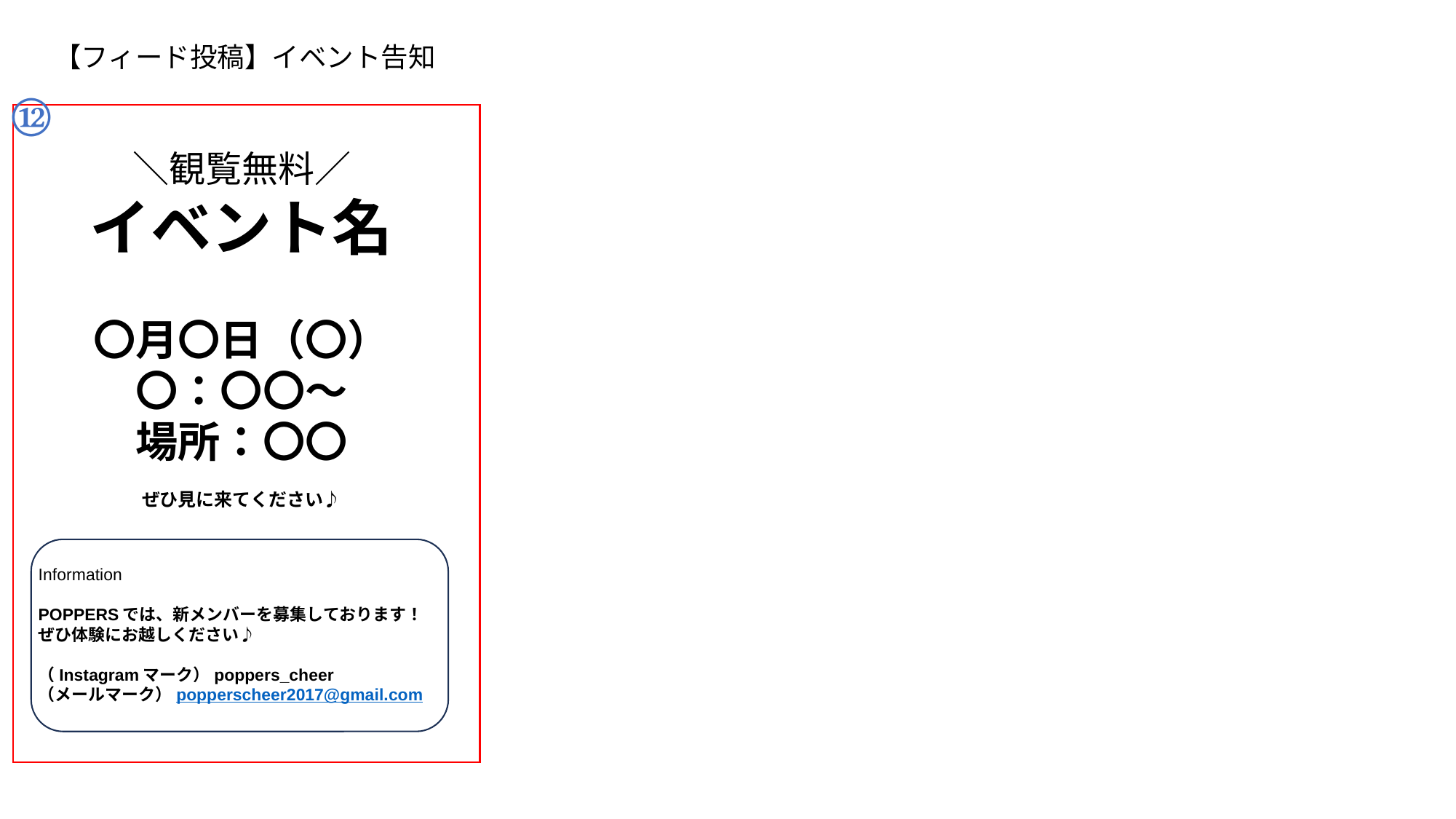

【フィード投稿】イベント告知
⑫

＼観覧無料／
イベント名

〇月〇日（〇）
〇：〇〇～
場所：〇〇

ぜひ見に来てください♪

Information

POPPERSでは、新メンバーを募集しております！
ぜひ体験にお越しください♪

（Instagramマーク）poppers_cheer
（メールマーク）popperscheer2017@gmail.com